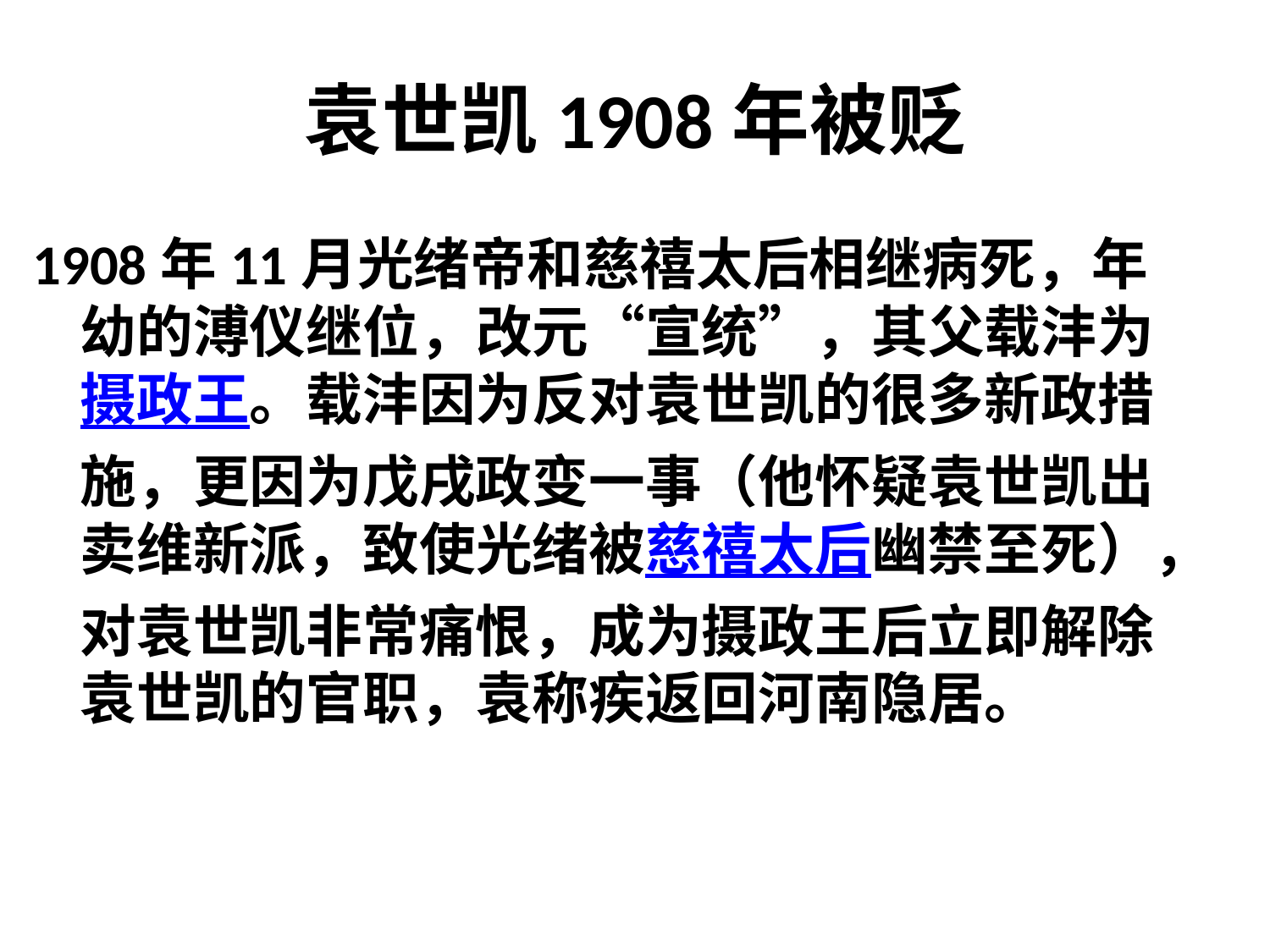

# 袁世凯1908年被贬
1908年11月光绪帝和慈禧太后相继病死，年幼的溥仪继位，改元“宣统”，其父载沣为摄政王。载沣因为反对袁世凯的很多新政措施，更因为戊戌政变一事（他怀疑袁世凯出卖维新派，致使光绪被慈禧太后幽禁至死），对袁世凯非常痛恨，成为摄政王后立即解除袁世凯的官职，袁称疾返回河南隐居。